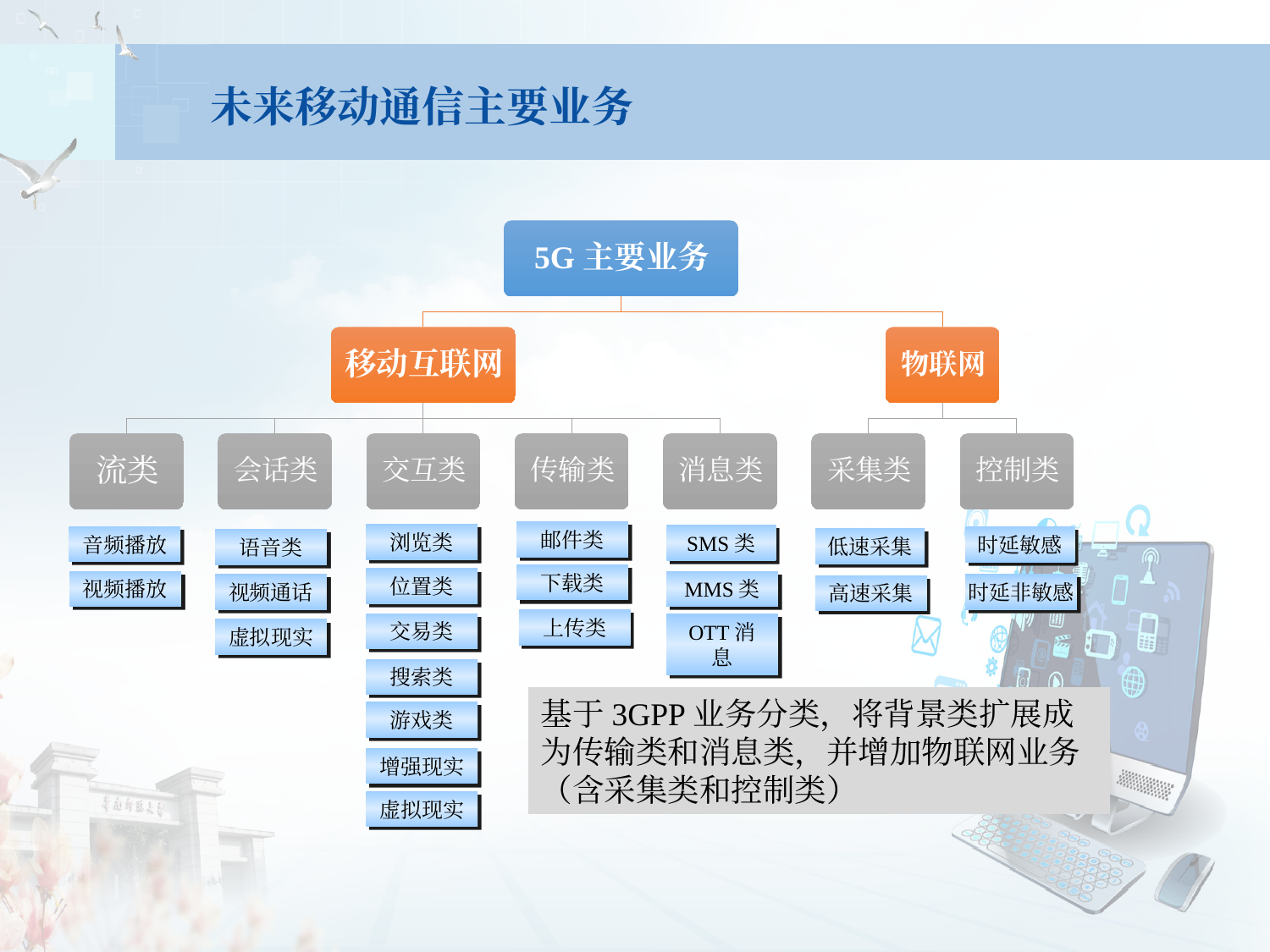

未来移动通信主要业务

5G主要业务
移动互联网
流类
会话类
交互类
传输类
消息类
物联网
采集类
控制类
邮件类
浏览类
SMS类
音频播放
时延敏感
低速采集
语音类
下载类
位置类
MMS类
视频播放
视频通话
时延非敏感
高速采集
上传类
交易类
OTT消息
虚拟现实
搜索类
基于3GPP业务分类，将背景类扩展成为传输类和消息类，并增加物联网业务（含采集类和控制类）
游戏类
增强现实
虚拟现实